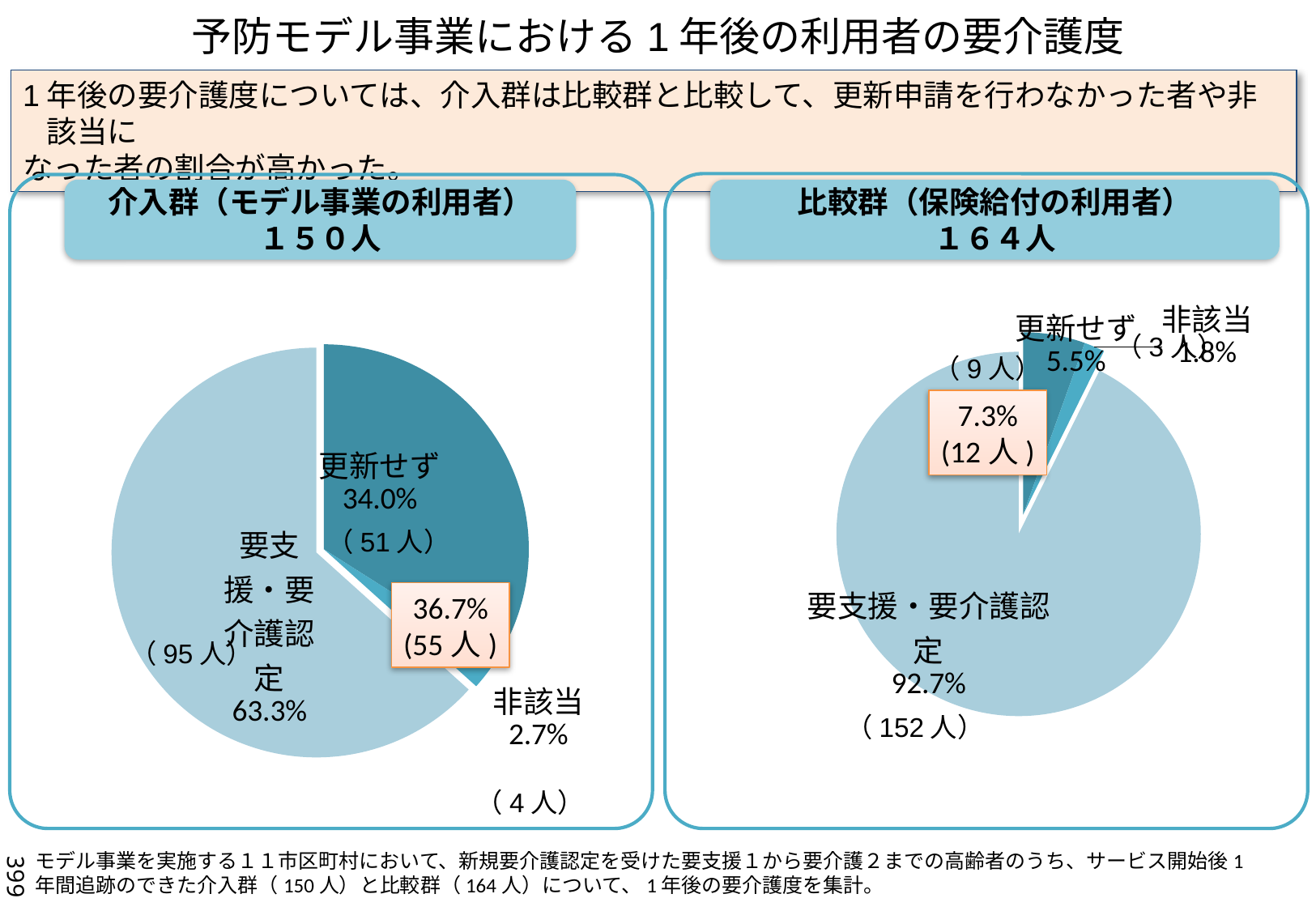

予防モデル事業における1年後の利用者の要介護度
1年後の要介護度については、介入群は比較群と比較して、更新申請を行わなかった者や非該当に
なった者の割合が高かった。

介入群（モデル事業の利用者）
１５０人
比較群（保険給付の利用者）
１６４人

### Chart

| Category |  |
|---|---|
| 更新せず | 9.0 |
| 非該当 | 3.0 |
| 要支援・要介護認定 | 152.0 |

### Chart

| Category |  |
|---|---|
| 更新せず | 51.0 |
| 非該当 | 4.0 |
| 要支援・要介護認定 | 95.0 |
（3人）
（9人）
7.3%
(12人)
（51人）
36.7%
(55人)
（95人）
（152人）
（4人）
モデル事業を実施する１１市区町村において、新規要介護認定を受けた要支援１から要介護２までの高齢者のうち、サービス開始後1年間追跡のできた介入群（150人）と比較群（164人）について、1年後の要介護度を集計。
399